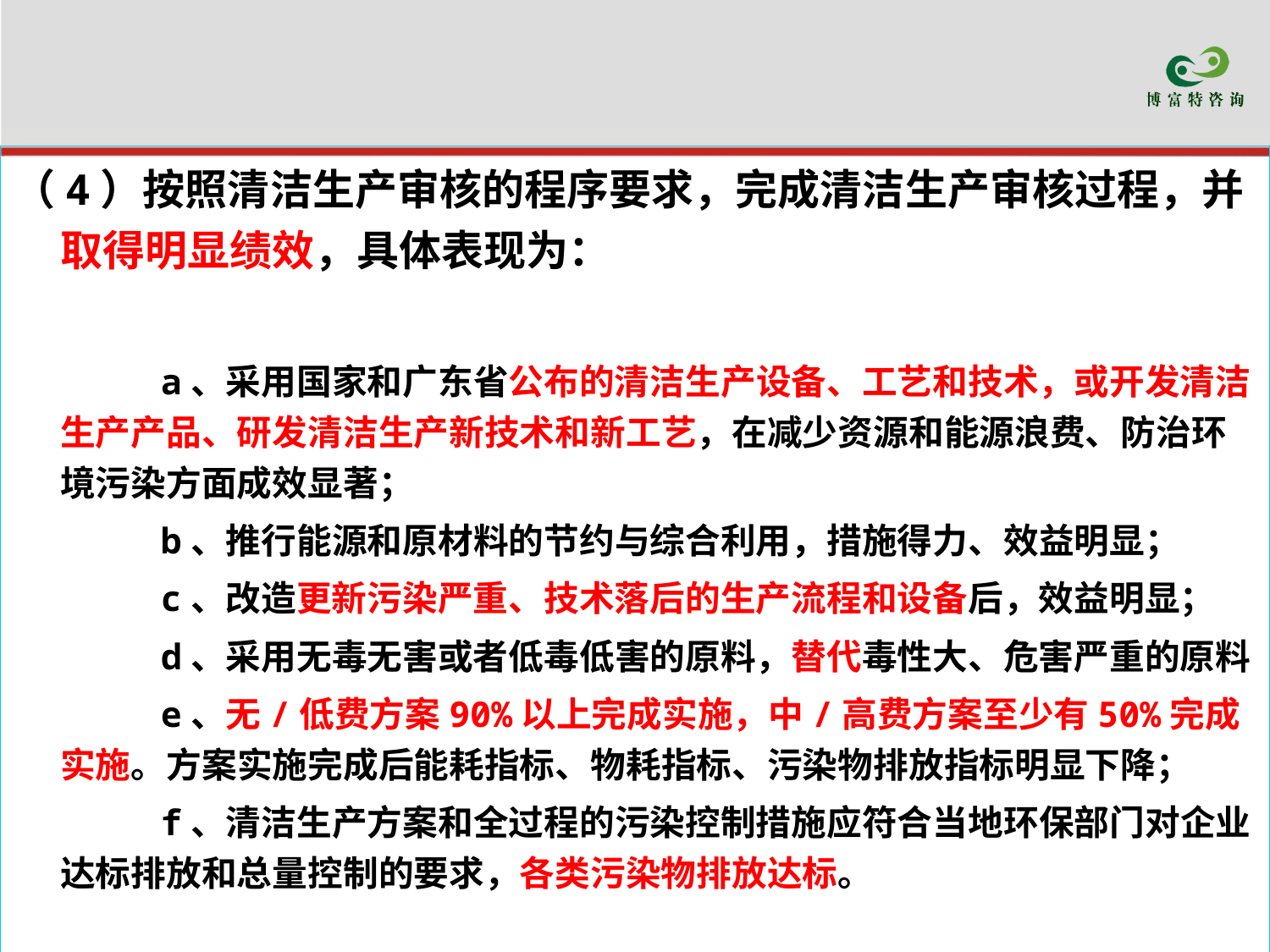

（4）按照清洁生产审核的程序要求，完成清洁生产审核过程，并取得明显绩效，具体表现为：

       a、采用国家和广东省公布的清洁生产设备、工艺和技术，或开发清洁生产产品、研发清洁生产新技术和新工艺，在减少资源和能源浪费、防治环境污染方面成效显著；
       b、推行能源和原材料的节约与综合利用，措施得力、效益明显；
       c、改造更新污染严重、技术落后的生产流程和设备后，效益明显；
       d、采用无毒无害或者低毒低害的原料，替代毒性大、危害严重的原料
       e、无/低费方案90%以上完成实施，中/高费方案至少有50%完成实施。方案实施完成后能耗指标、物耗指标、污染物排放指标明显下降；
       f、清洁生产方案和全过程的污染控制措施应符合当地环保部门对企业达标排放和总量控制的要求，各类污染物排放达标。